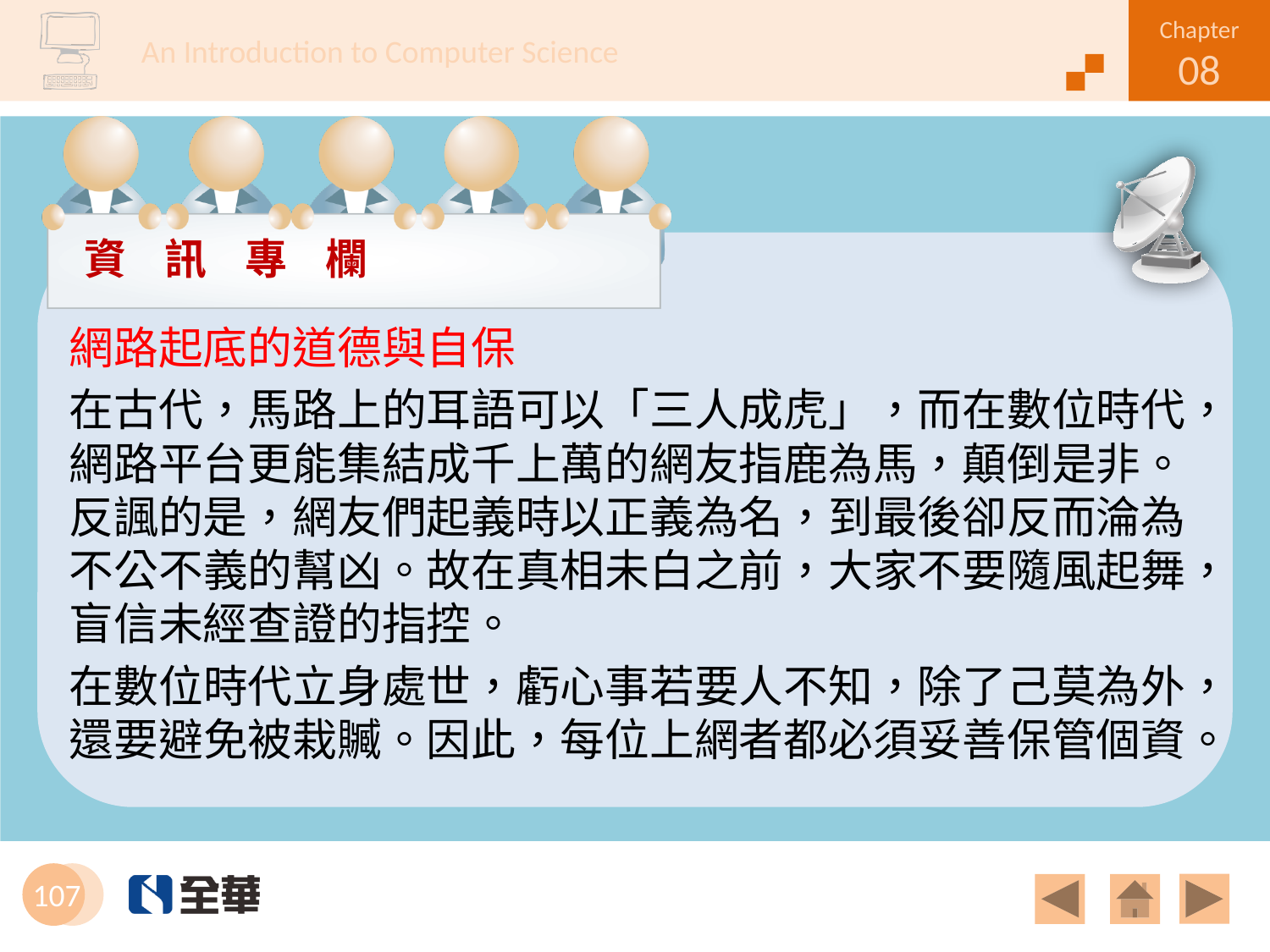

網路起底的道德與自保
在古代，馬路上的耳語可以「三人成虎」，而在數位時代，網路平台更能集結成千上萬的網友指鹿為馬，顛倒是非。反諷的是，網友們起義時以正義為名，到最後卻反而淪為不公不義的幫凶。故在真相未白之前，大家不要隨風起舞，盲信未經查證的指控。
在數位時代立身處世，虧心事若要人不知，除了己莫為外，還要避免被栽贓。因此，每位上網者都必須妥善保管個資。